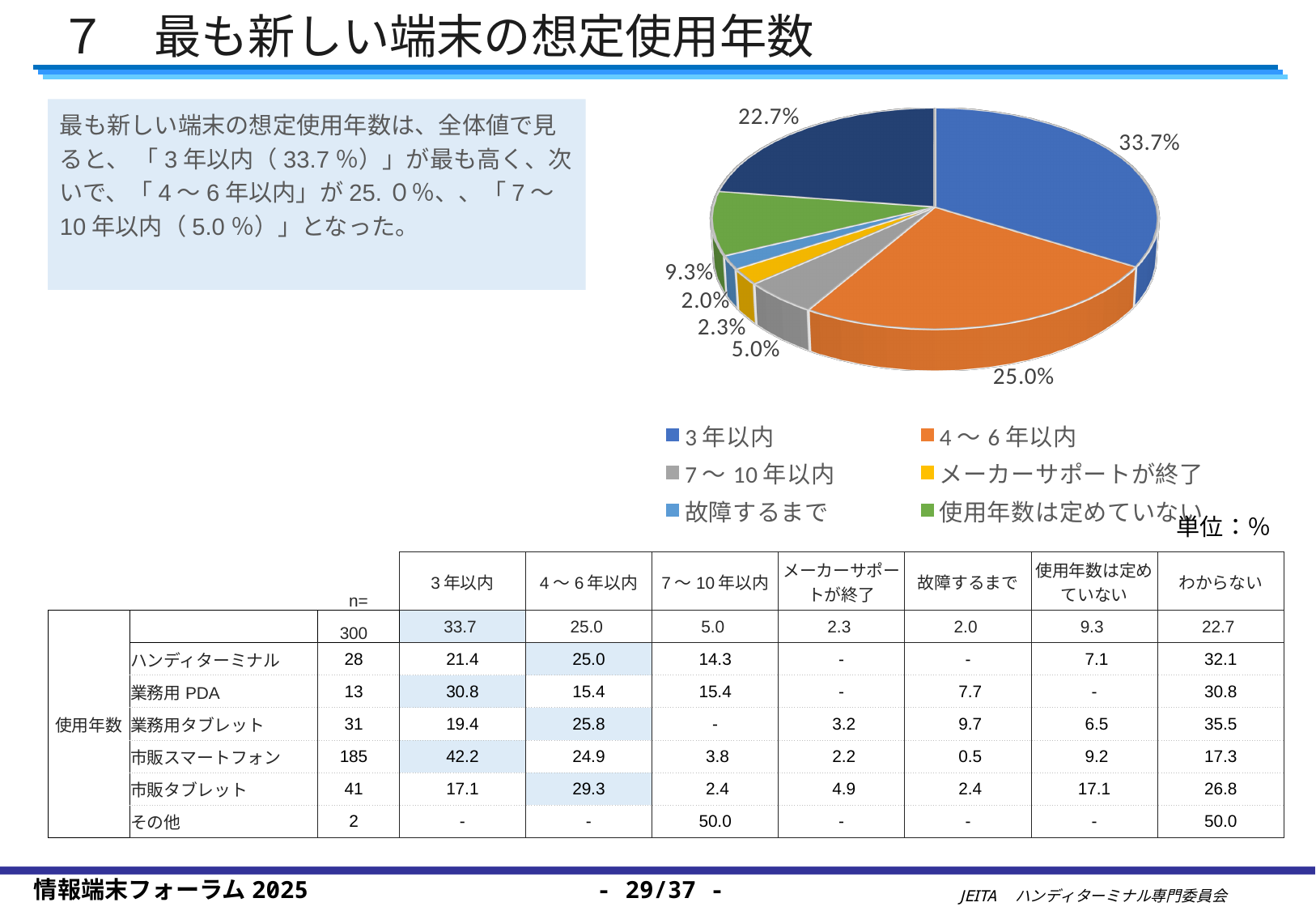

７　最も新しい端末の想定使用年数

[unsupported chart]

最も新しい端末の想定使用年数は、全体値で⾒ると、 「3年以内（33.7％）」が最も高く、次いで、「4〜6年以内」が25.０％、、「7〜10年以内（5.0％）」となった。

単位：％
|  |  | n= | 3年以内 | 4～6年以内 | 7～10年以内 | メーカーサポートが終了 | 故障するまで | 使用年数は定めていない | わからない |
| --- | --- | --- | --- | --- | --- | --- | --- | --- | --- |
| 使用年数 |  | 300 | 33.7 | 25.0 | 5.0 | 2.3 | 2.0 | 9.3 | 22.7 |
|  | ハンディターミナル | 28 | 21.4 | 25.0 | 14.3 | - | - | 7.1 | 32.1 |
|  | 業務用PDA | 13 | 30.8 | 15.4 | 15.4 | - | 7.7 | - | 30.8 |
|  | 業務用タブレット | 31 | 19.4 | 25.8 | - | 3.2 | 9.7 | 6.5 | 35.5 |
|  | 市販スマートフォン | 185 | 42.2 | 24.9 | 3.8 | 2.2 | 0.5 | 9.2 | 17.3 |
|  | 市販タブレット | 41 | 17.1 | 29.3 | 2.4 | 4.9 | 2.4 | 17.1 | 26.8 |
|  | その他 | 2 | - | - | 50.0 | - | - | - | 50.0 |